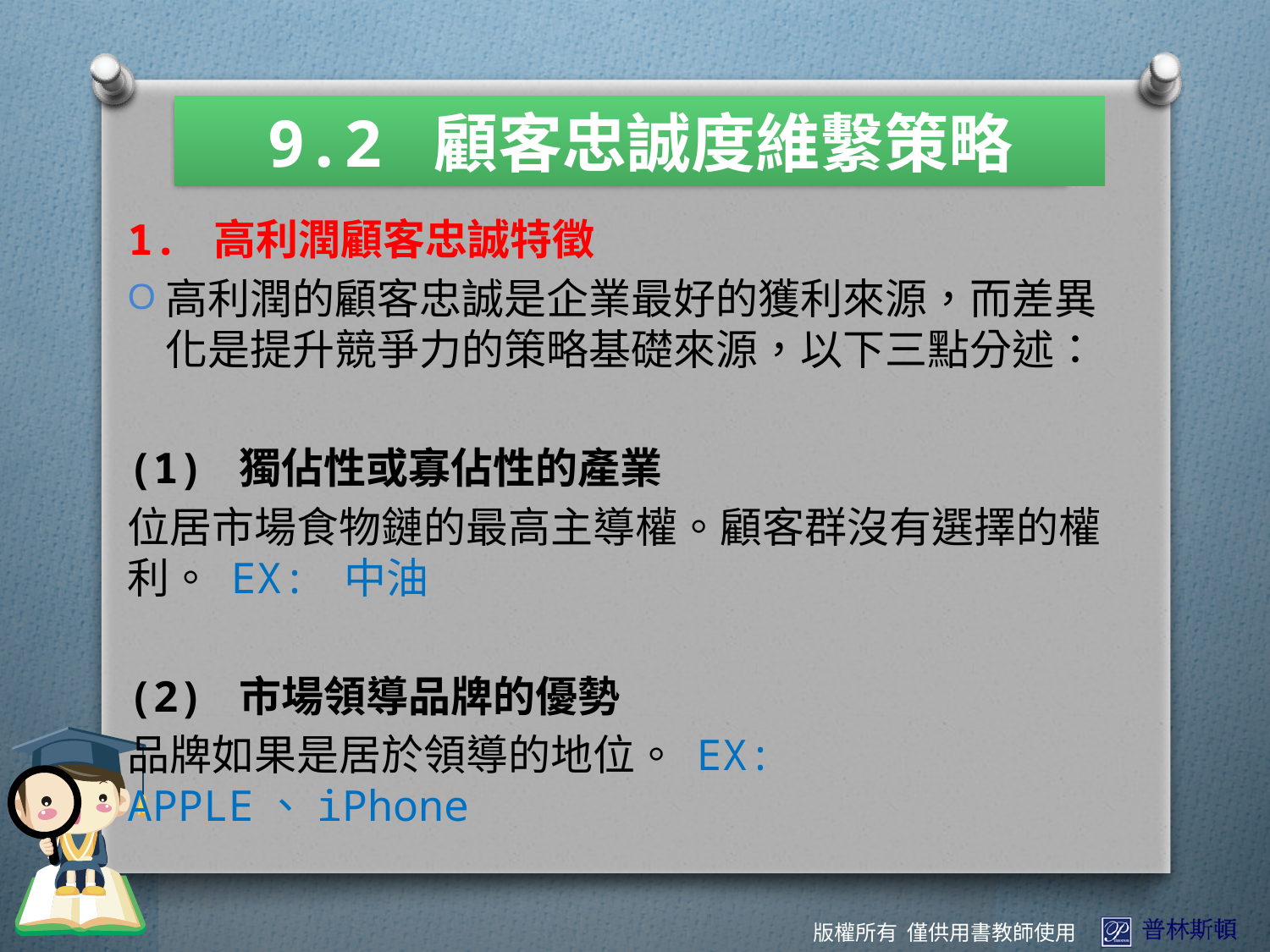

9.2 顧客忠誠度維繫策略
1. 高利潤顧客忠誠特徵
高利潤的顧客忠誠是企業最好的獲利來源，而差異化是提升競爭力的策略基礎來源，以下三點分述：

(1) 獨佔性或寡佔性的產業
位居市場食物鏈的最高主導權。顧客群沒有選擇的權利。 EX: 中油

(2) 市場領導品牌的優勢
品牌如果是居於領導的地位。 EX: APPLE、iPhone